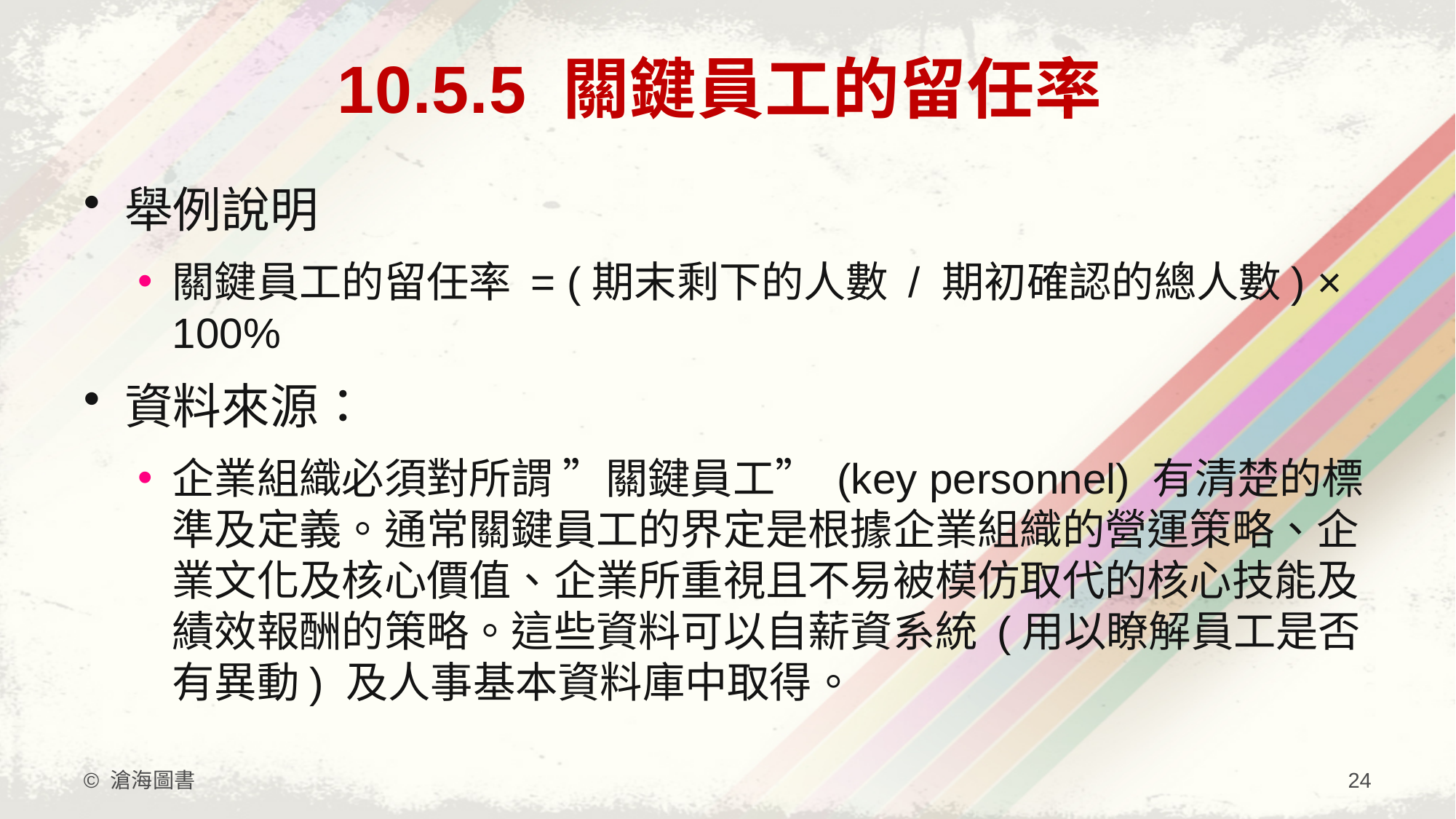

# 10.5.5 關鍵員工的留任率
舉例說明
關鍵員工的留任率 = (期末剩下的人數 / 期初確認的總人數) × 100%
資料來源：
企業組織必須對所謂 ”關鍵員工” (key personnel) 有清楚的標準及定義。通常關鍵員工的界定是根據企業組織的營運策略、企業文化及核心價值、企業所重視且不易被模仿取代的核心技能及績效報酬的策略。這些資料可以自薪資系統 (用以瞭解員工是否有異動) 及人事基本資料庫中取得。
© 滄海圖書
24